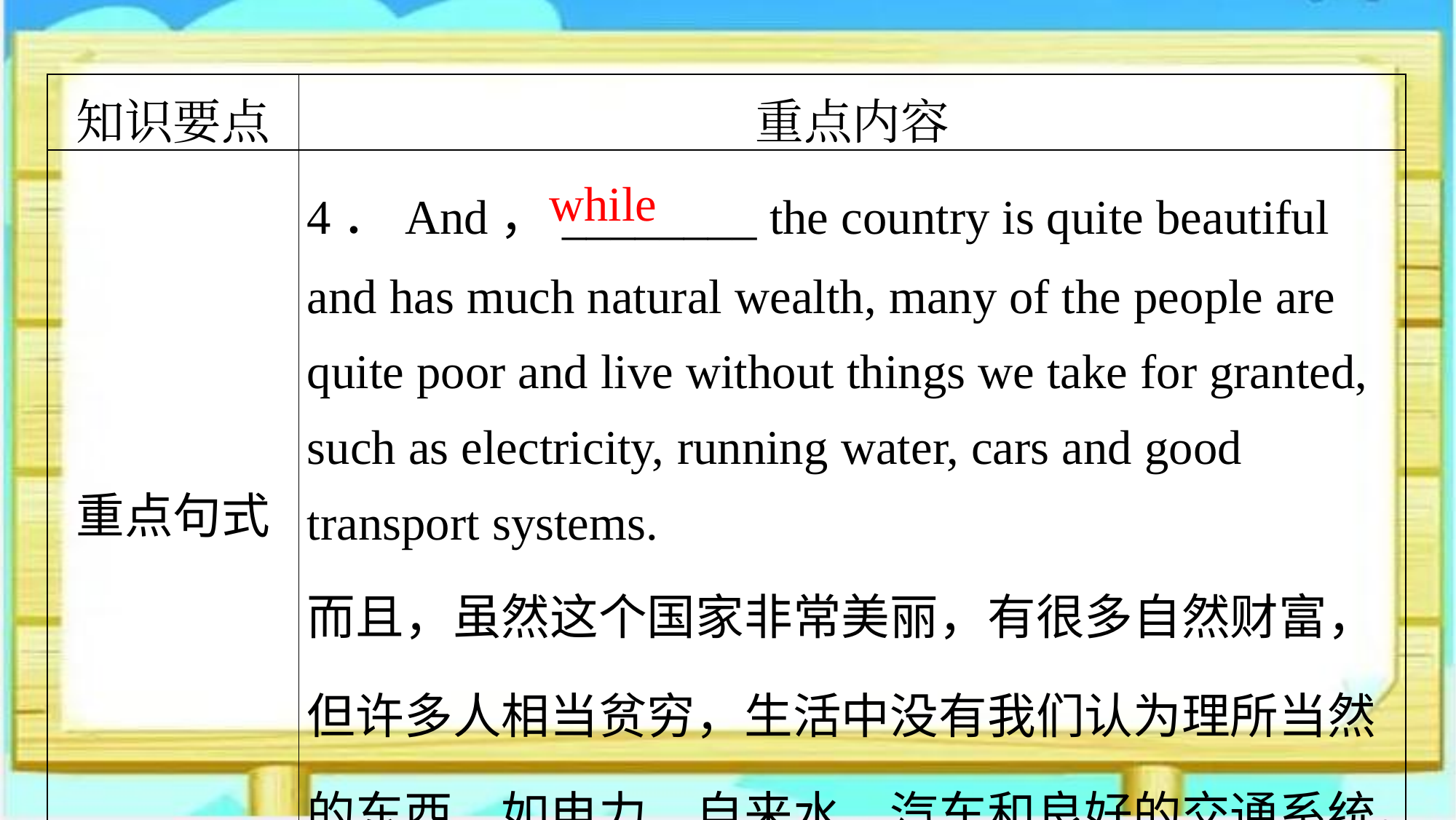

| 知识要点 | 重点内容 |
| --- | --- |
| 重点句式 | 4．And，\_\_\_\_\_\_\_\_ the country is quite beautiful and has much natural wealth, many of the people are quite poor and live without things we take for granted, such as electricity, running water, cars and good transport systems. 而且，虽然这个国家非常美丽，有很多自然财富，但许多人相当贫穷，生活中没有我们认为理所当然的东西，如电力、自来水、汽车和良好的交通系统。 |
while